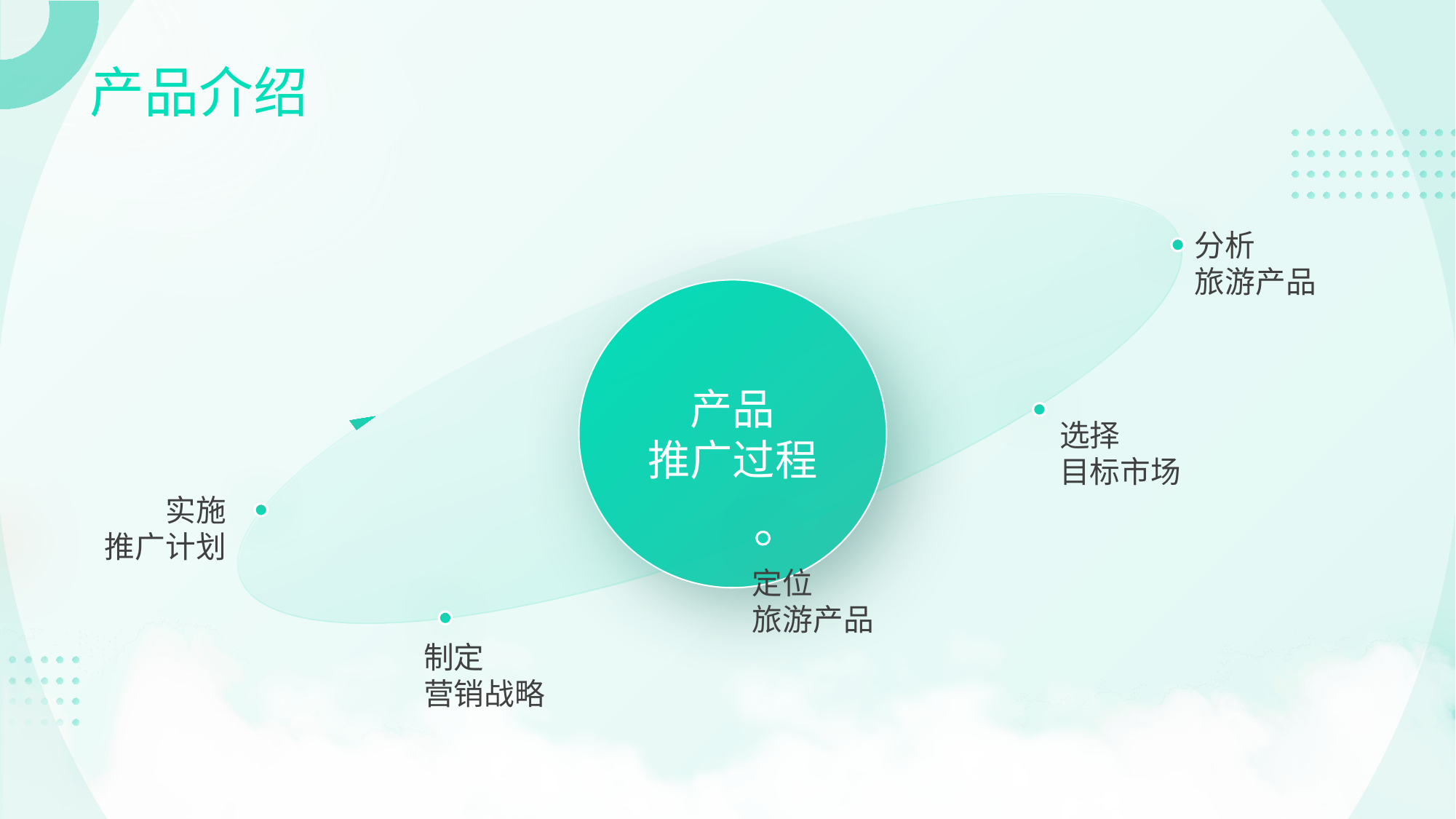

# 产品介绍
分析
旅游产品

产品
推广过程

选择
目标市场
实施
推广计划

定位
旅游产品

制定
营销战略